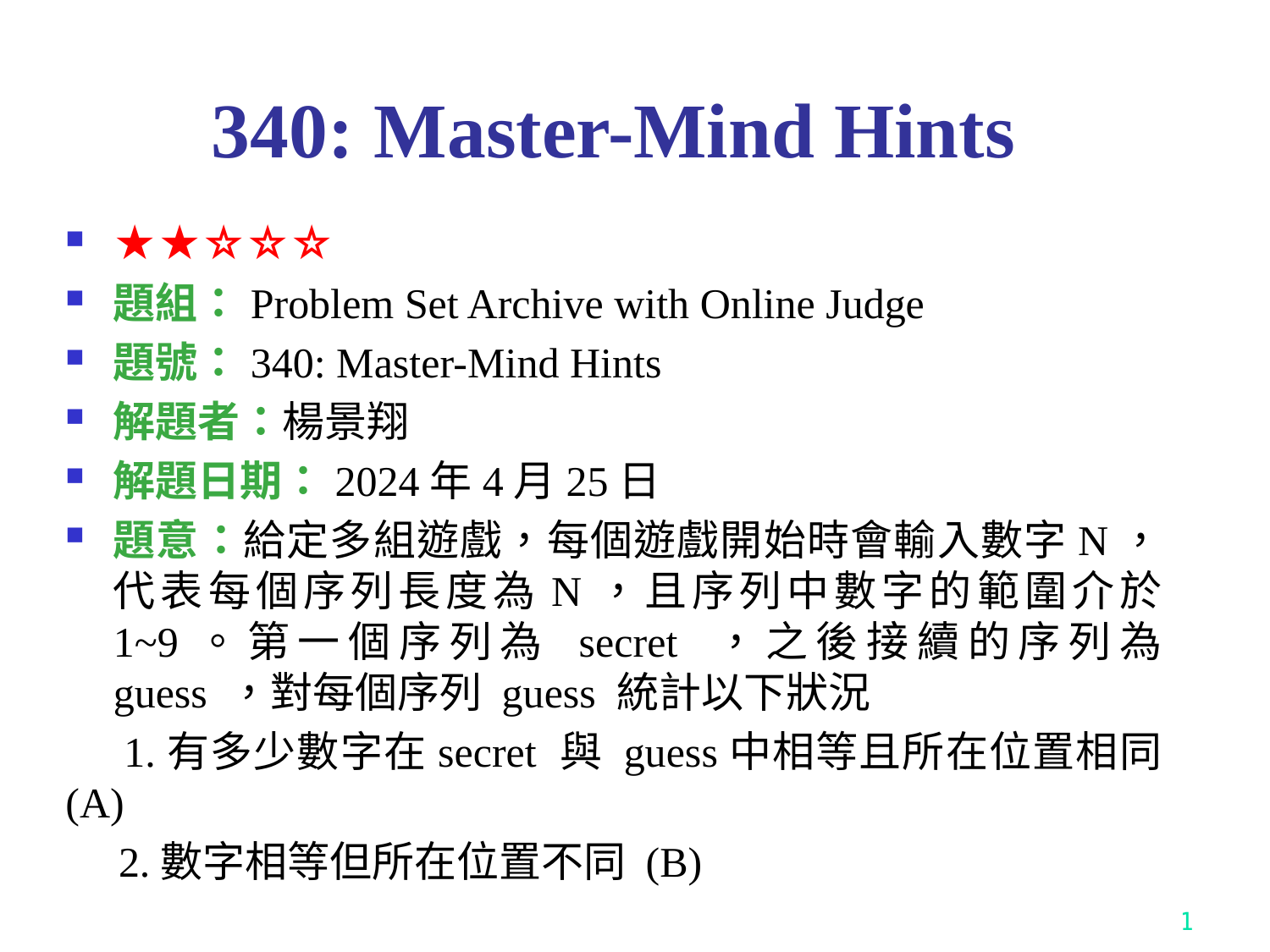

# 340: Master-Mind Hints
★★☆☆☆
題組：Problem Set Archive with Online Judge
題號：340: Master-Mind Hints
解題者：楊景翔
解題日期：2024年4月25日
題意：給定多組遊戲，每個遊戲開始時會輸入數字N，代表每個序列長度為N，且序列中數字的範圍介於 1~9。第一個序列為 secret ，之後接續的序列為 guess ，對每個序列 guess 統計以下狀況
     1.有多少數字在secret 與 guess中相等且所在位置相同 (A)
     2.數字相等但所在位置不同 (B)

1